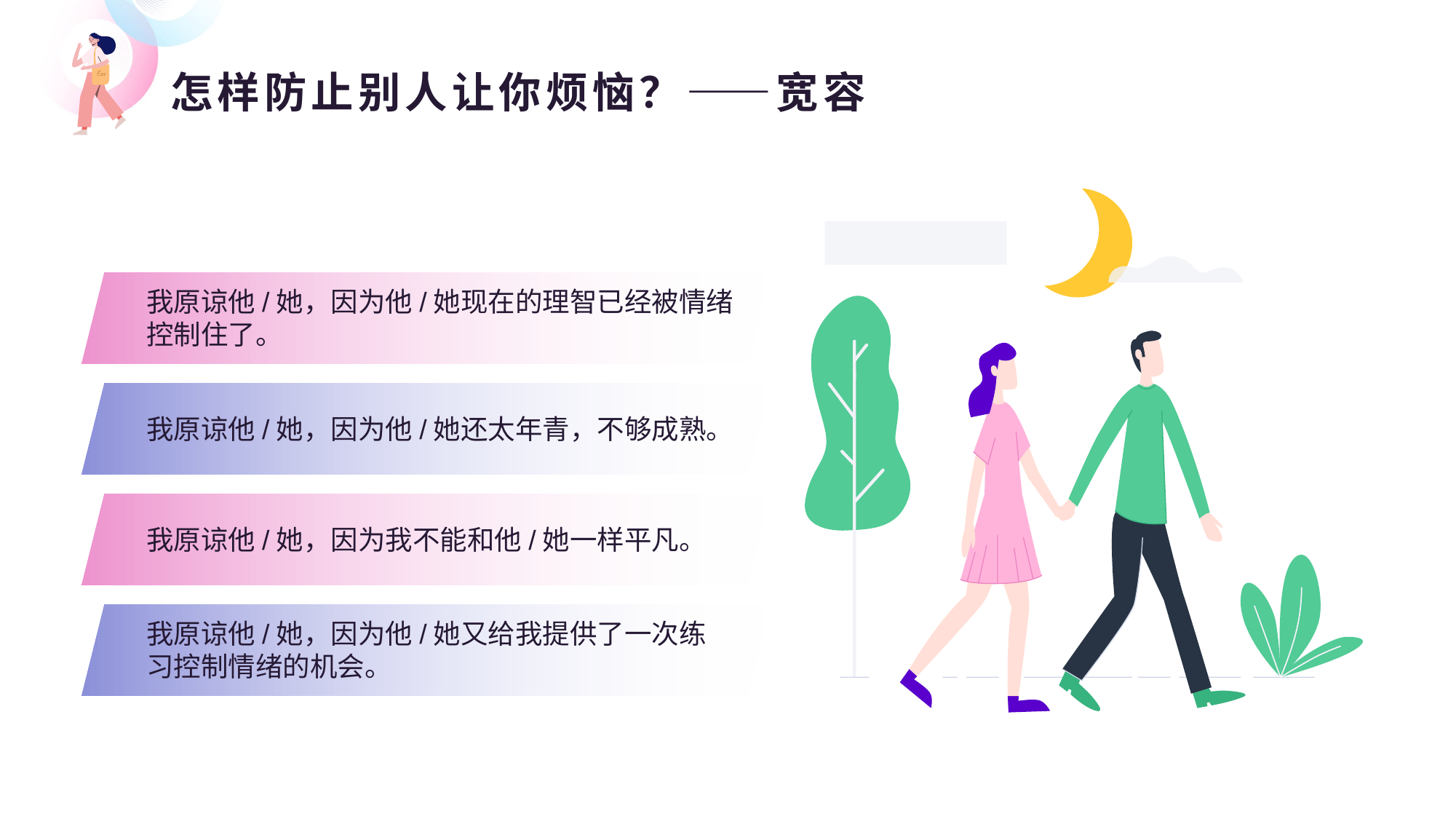

# 怎样防止别人让你烦恼？——宽容

我原谅他/她，因为他/她现在的理智已经被情绪
控制住了。

我原谅他/她，因为他/她还太年青，不够成熟。

我原谅他/她，因为我不能和他/她一样平凡。

我原谅他/她，因为他/她又给我提供了一次练习控制情绪的机会。